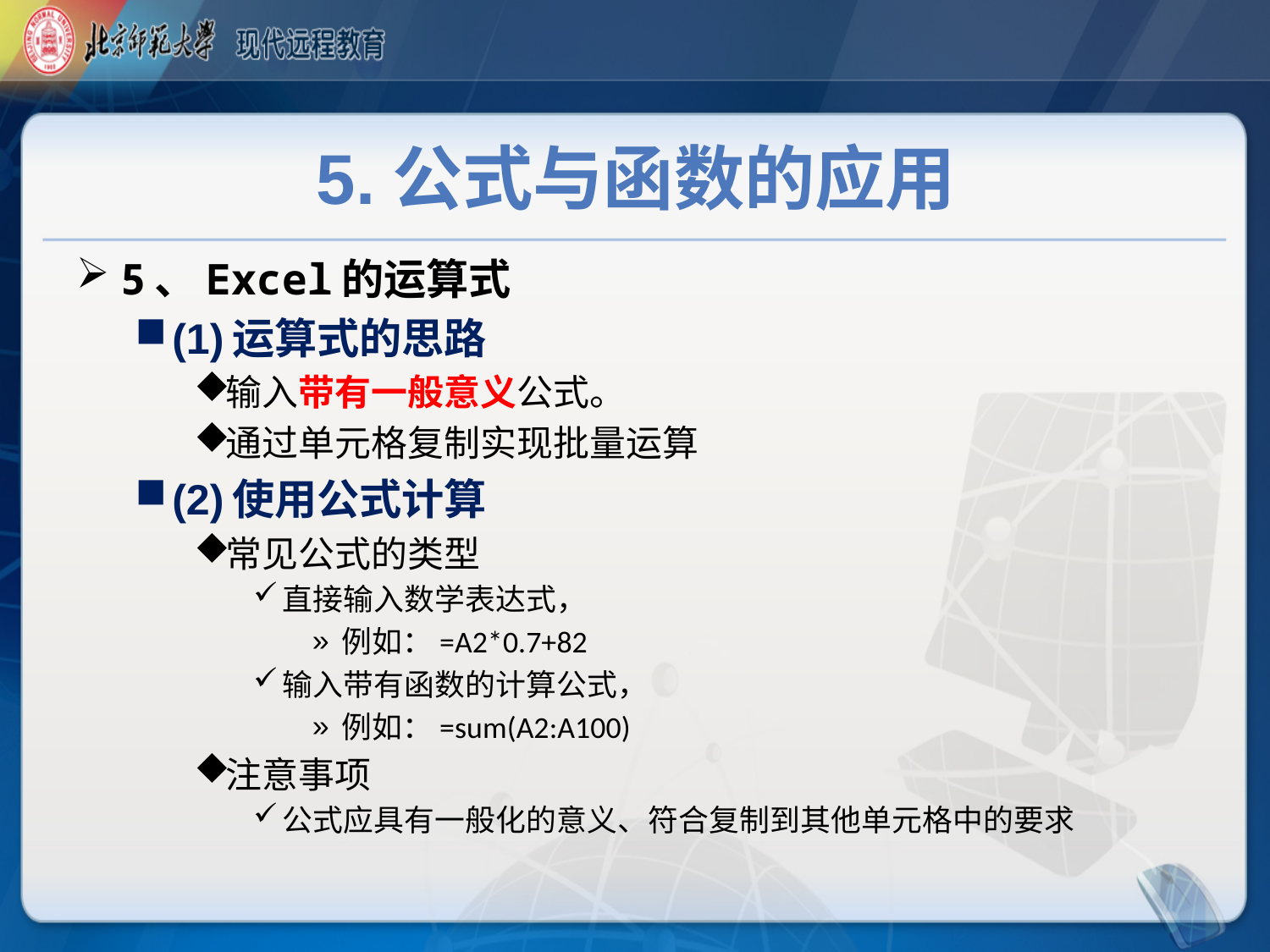

# 5.公式与函数的应用
5、Excel的运算式
(1)运算式的思路
输入带有一般意义公式。
通过单元格复制实现批量运算
(2)使用公式计算
常见公式的类型
直接输入数学表达式，
例如：=A2*0.7+82
输入带有函数的计算公式，
例如：=sum(A2:A100)
注意事项
公式应具有一般化的意义、符合复制到其他单元格中的要求